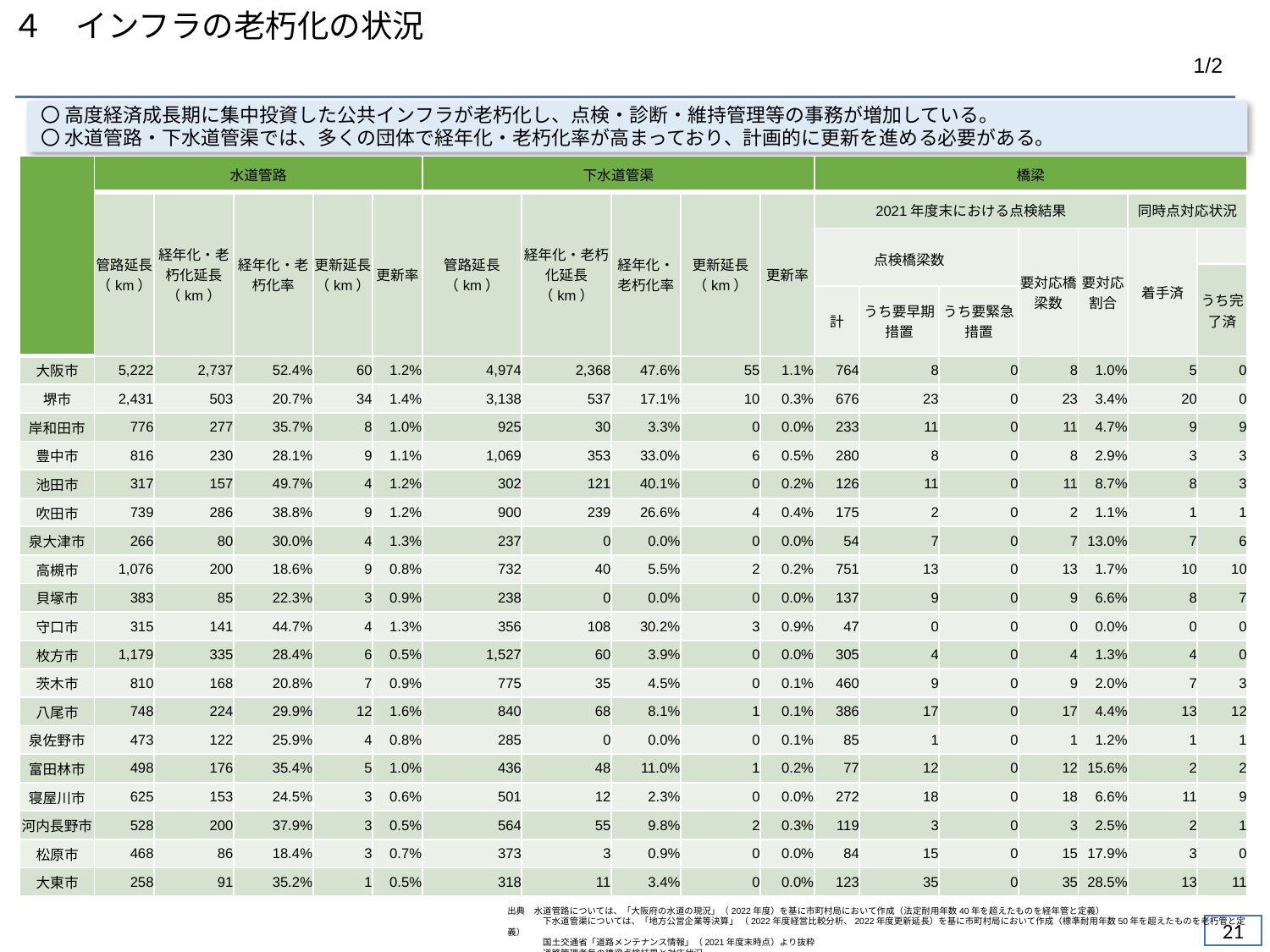

４　インフラの老朽化の状況

1/2
〇 高度経済成長期に集中投資した公共インフラが老朽化し、点検・診断・維持管理等の事務が増加している。
〇 水道管路・下水道管渠では、多くの団体で経年化・老朽化率が高まっており、計画的に更新を進める必要がある。
|  | 水道管路 |  |  |  |  | 下水道管渠 |  |  |  |  | 橋梁 |  |  |  |  |  |  |
| --- | --- | --- | --- | --- | --- | --- | --- | --- | --- | --- | --- | --- | --- | --- | --- | --- | --- |
|  | 管路延長 （km） | 経年化・老朽化延長 （km） | 経年化・老朽化率 | 更新延長 （km） | 更新率 | 管路延長 （km） | 経年化・老朽化延長 （km） | 経年化・老朽化率 | 更新延長 （km） | 更新率 | 2021年度末における点検結果 |  |  |  |  | 同時点対応状況 |  |
|  |  |  |  |  |  |  |  |  |  |  | 点検橋梁数 |  |  | 要対応橋梁数 | 要対応割合 | 着手済 |  |
|  |  |  |  |  |  |  |  |  |  |  | 計 | うち要早期措置 | うち要緊急措置 |  |  |  | うち完了済 |
|  |  |  |  |  |  |  |  |  |  |  | 計 | うち要早期措置 | うち要緊急措置 |  |  |  |  |
| 大阪市 | 5,222 | 2,737 | 52.4% | 60 | 1.2% | 4,974 | 2,368 | 47.6% | 55 | 1.1% | 764 | 8 | 0 | 8 | 1.0% | 5 | 0 |
| 堺市 | 2,431 | 503 | 20.7% | 34 | 1.4% | 3,138 | 537 | 17.1% | 10 | 0.3% | 676 | 23 | 0 | 23 | 3.4% | 20 | 0 |
| 岸和田市 | 776 | 277 | 35.7% | 8 | 1.0% | 925 | 30 | 3.3% | 0 | 0.0% | 233 | 11 | 0 | 11 | 4.7% | 9 | 9 |
| 豊中市 | 816 | 230 | 28.1% | 9 | 1.1% | 1,069 | 353 | 33.0% | 6 | 0.5% | 280 | 8 | 0 | 8 | 2.9% | 3 | 3 |
| 池田市 | 317 | 157 | 49.7% | 4 | 1.2% | 302 | 121 | 40.1% | 0 | 0.2% | 126 | 11 | 0 | 11 | 8.7% | 8 | 3 |
| 吹田市 | 739 | 286 | 38.8% | 9 | 1.2% | 900 | 239 | 26.6% | 4 | 0.4% | 175 | 2 | 0 | 2 | 1.1% | 1 | 1 |
| 泉大津市 | 266 | 80 | 30.0% | 4 | 1.3% | 237 | 0 | 0.0% | 0 | 0.0% | 54 | 7 | 0 | 7 | 13.0% | 7 | 6 |
| 高槻市 | 1,076 | 200 | 18.6% | 9 | 0.8% | 732 | 40 | 5.5% | 2 | 0.2% | 751 | 13 | 0 | 13 | 1.7% | 10 | 10 |
| 貝塚市 | 383 | 85 | 22.3% | 3 | 0.9% | 238 | 0 | 0.0% | 0 | 0.0% | 137 | 9 | 0 | 9 | 6.6% | 8 | 7 |
| 守口市 | 315 | 141 | 44.7% | 4 | 1.3% | 356 | 108 | 30.2% | 3 | 0.9% | 47 | 0 | 0 | 0 | 0.0% | 0 | 0 |
| 枚方市 | 1,179 | 335 | 28.4% | 6 | 0.5% | 1,527 | 60 | 3.9% | 0 | 0.0% | 305 | 4 | 0 | 4 | 1.3% | 4 | 0 |
| 茨木市 | 810 | 168 | 20.8% | 7 | 0.9% | 775 | 35 | 4.5% | 0 | 0.1% | 460 | 9 | 0 | 9 | 2.0% | 7 | 3 |
| 八尾市 | 748 | 224 | 29.9% | 12 | 1.6% | 840 | 68 | 8.1% | 1 | 0.1% | 386 | 17 | 0 | 17 | 4.4% | 13 | 12 |
| 泉佐野市 | 473 | 122 | 25.9% | 4 | 0.8% | 285 | 0 | 0.0% | 0 | 0.1% | 85 | 1 | 0 | 1 | 1.2% | 1 | 1 |
| 富田林市 | 498 | 176 | 35.4% | 5 | 1.0% | 436 | 48 | 11.0% | 1 | 0.2% | 77 | 12 | 0 | 12 | 15.6% | 2 | 2 |
| 寝屋川市 | 625 | 153 | 24.5% | 3 | 0.6% | 501 | 12 | 2.3% | 0 | 0.0% | 272 | 18 | 0 | 18 | 6.6% | 11 | 9 |
| 河内長野市 | 528 | 200 | 37.9% | 3 | 0.5% | 564 | 55 | 9.8% | 2 | 0.3% | 119 | 3 | 0 | 3 | 2.5% | 2 | 1 |
| 松原市 | 468 | 86 | 18.4% | 3 | 0.7% | 373 | 3 | 0.9% | 0 | 0.0% | 84 | 15 | 0 | 15 | 17.9% | 3 | 0 |
| 大東市 | 258 | 91 | 35.2% | 1 | 0.5% | 318 | 11 | 3.4% | 0 | 0.0% | 123 | 35 | 0 | 35 | 28.5% | 13 | 11 |
出典　水道管路については、「大阪府の水道の現況」（2022年度）を基に市町村局において作成（法定耐用年数40年を超えたものを経年管と定義）
　　　　下水道管渠については、「地方公営企業等決算」 （2022年度経営比較分析、2022年度更新延長）を基に市町村局において作成（標準耐用年数50年を超えたものを老朽管と定義）
　　　　国土交通省「道路メンテナンス情報」（2021年度末時点）より抜粋
　　　　道路管理者毎の橋梁点検結果と対応状況

21